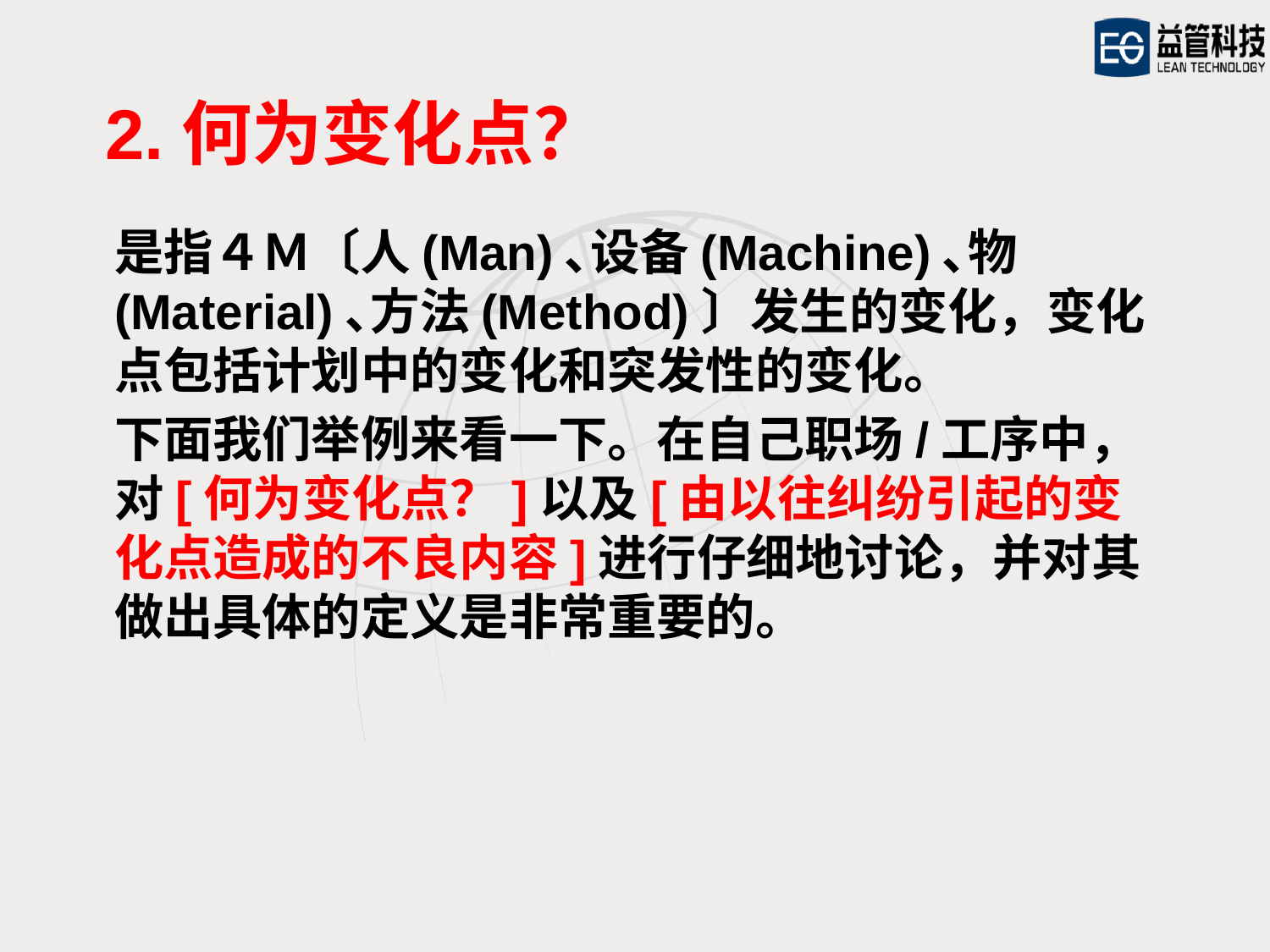

# 2.何为变化点？
是指４Ｍ〔人(Man)､设备(Machine)､物(Material)､方法(Method)〕发生的变化，变化点包括计划中的变化和突发性的变化。
下面我们举例来看一下。在自己职场/工序中，对[何为变化点？]以及[由以往纠纷引起的变化点造成的不良内容]进行仔细地讨论，并对其做出具体的定义是非常重要的。